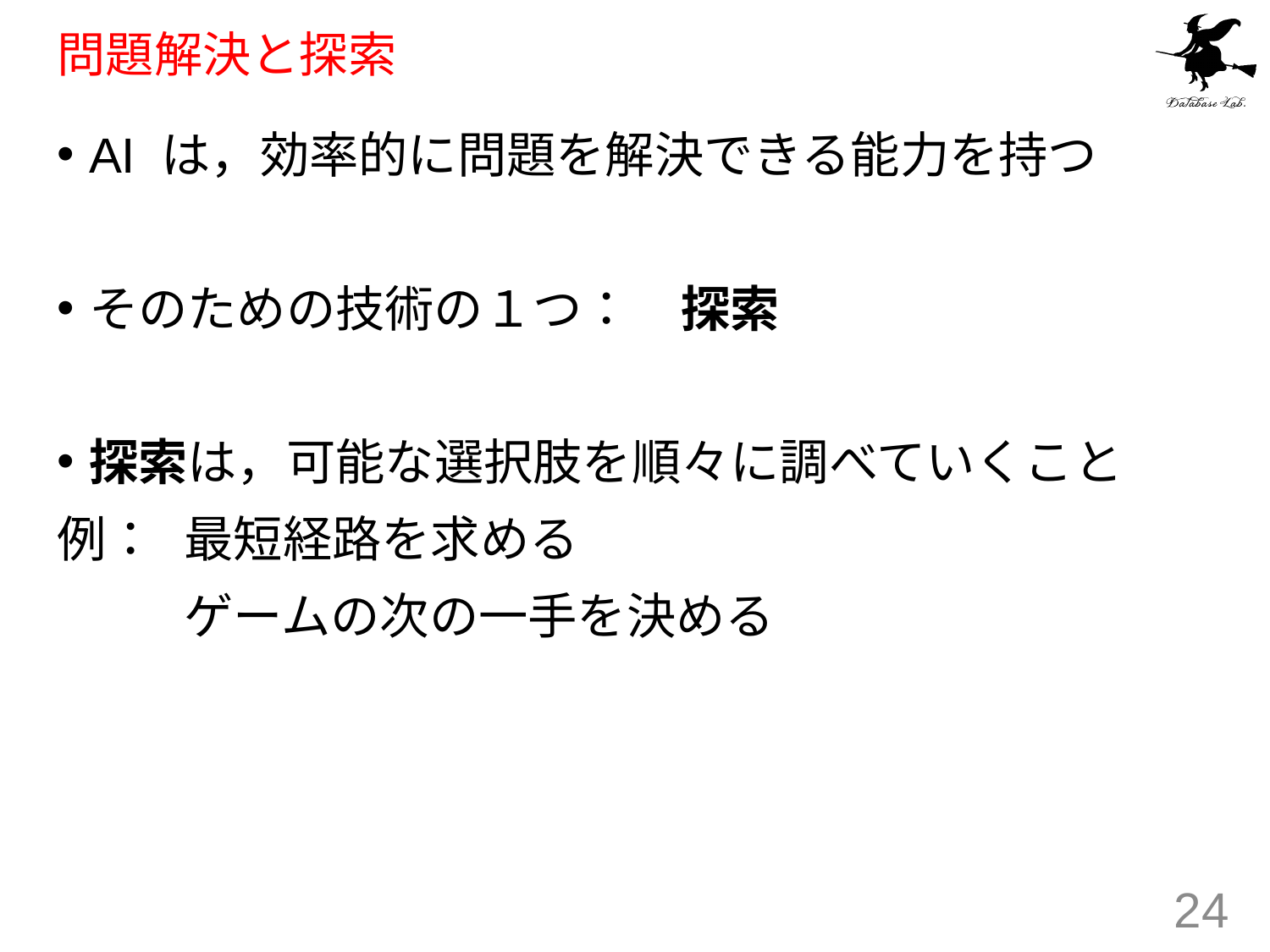

# 問題解決と探索
AI は，効率的に問題を解決できる能力を持つ

そのための技術の１つ：　探索

探索は，可能な選択肢を順々に調べていくこと
例：	最短経路を求める
	ゲームの次の一手を決める
24